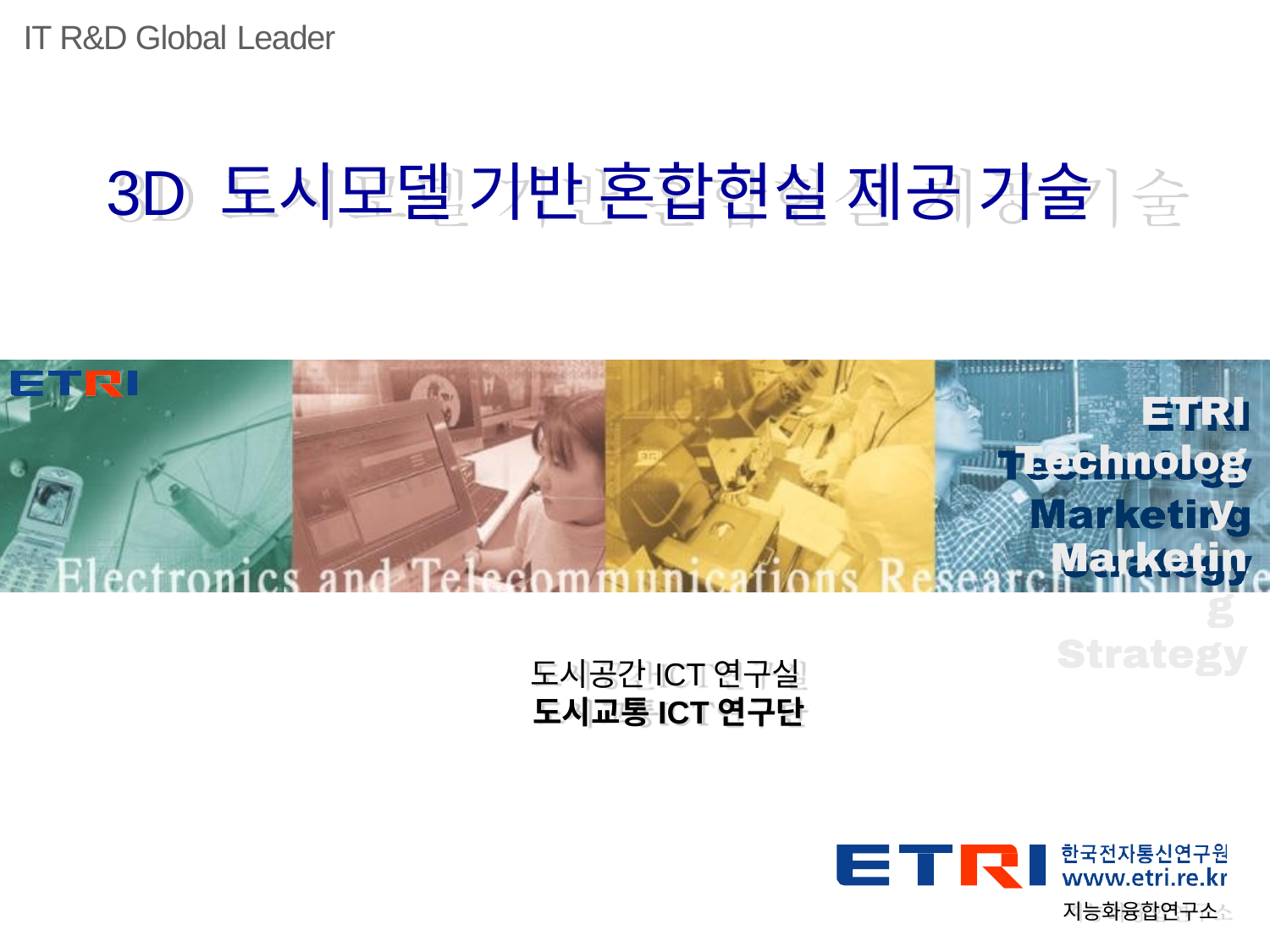

IT R&D Global Leader

# 3D 도시모델 기반 혼합현실 제공 기술

ETRI
Technology  Marketing  Strategy

도시공간ICT연구실  도시교통ICT연구단

지능화융합연구소
Proprietary	ETRI OOO연구소(단, 본부)명	1